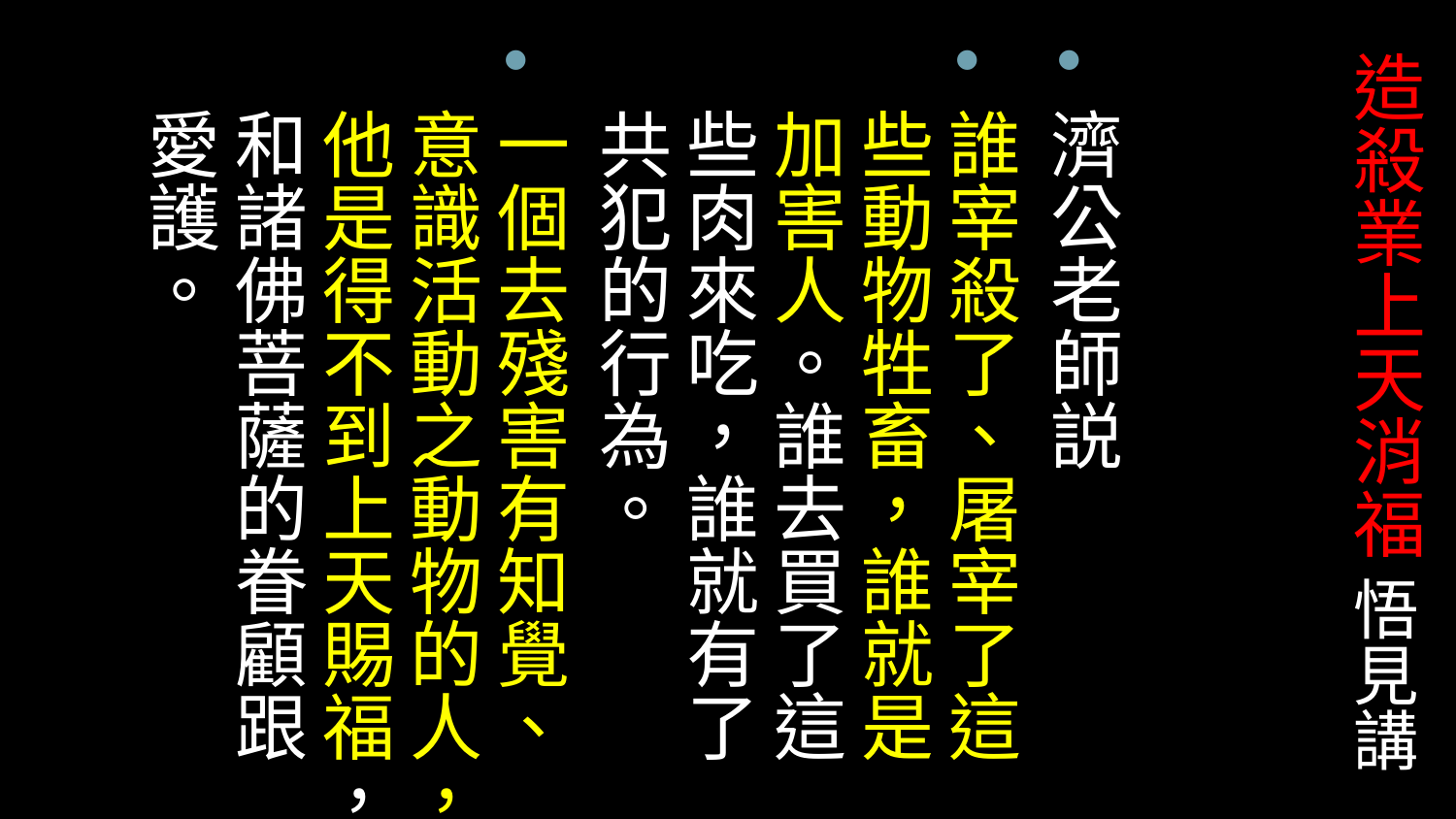

# 造殺業上天消福 悟見講
濟公老師説
誰宰殺了、屠宰了這些動物牲畜，誰就是加害人。誰去買了這些肉來吃，誰就有了共犯的行為。
一個去殘害有知覺、意識活動之動物的人，他是得不到上天賜福，和諸佛菩薩的眷顧跟愛護。